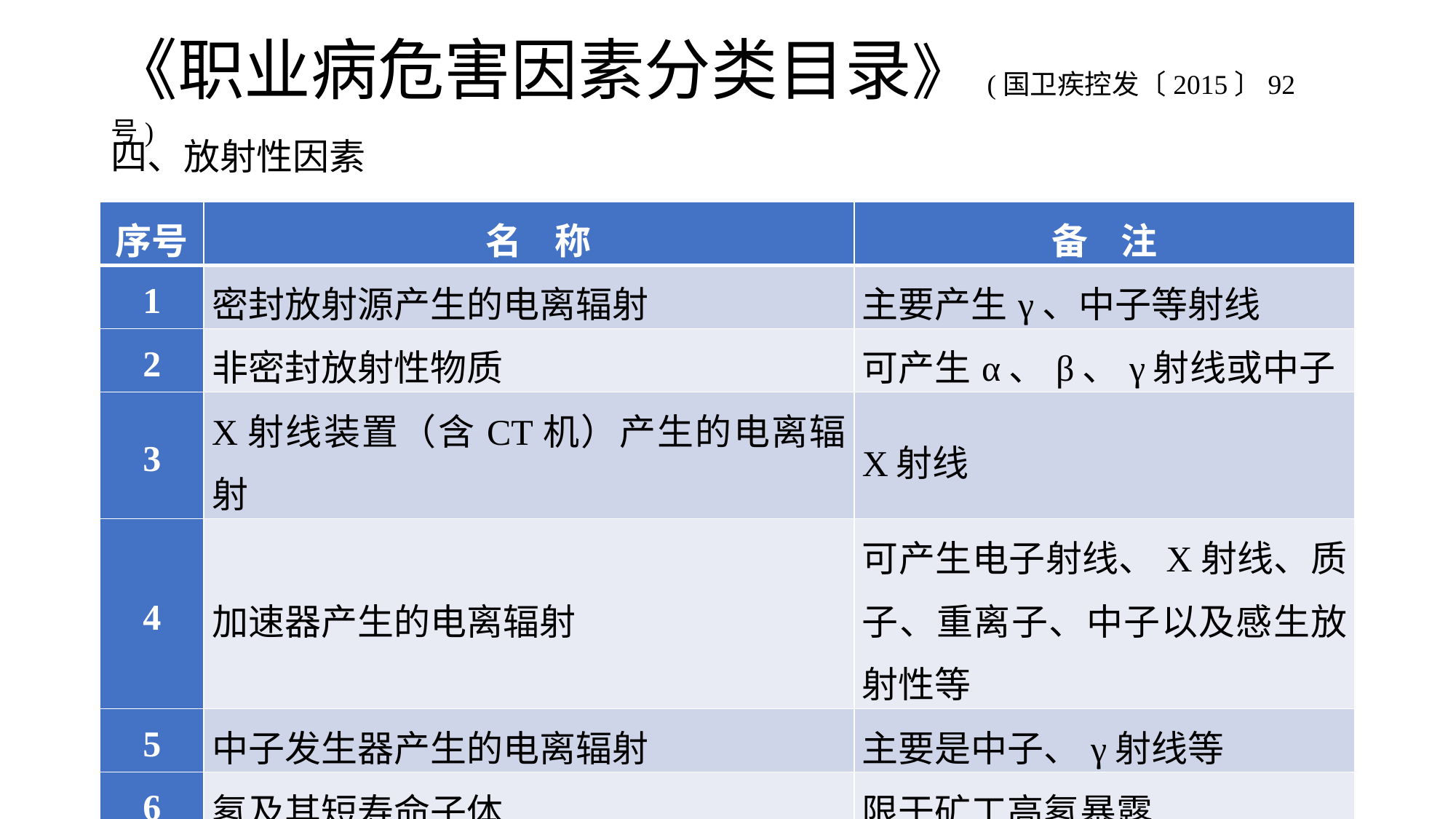

# 《职业病危害因素分类目录》(国卫疾控发〔2015〕92号)
四、放射性因素
| 序号 | 名 称 | 备 注 |
| --- | --- | --- |
| 1 | 密封放射源产生的电离辐射 | 主要产生γ、中子等射线 |
| 2 | 非密封放射性物质 | 可产生α、β、γ射线或中子 |
| 3 | X射线装置（含CT机）产生的电离辐射 | X射线 |
| 4 | 加速器产生的电离辐射 | 可产生电子射线、X射线、质子、重离子、中子以及感生放射性等 |
| 5 | 中子发生器产生的电离辐射 | 主要是中子、γ射线等 |
| 6 | 氡及其短寿命子体 | 限于矿工高氡暴露 |
| 7 | 铀及其化合物 |  |
| 8 | 以上未提及的可导致职业病的其他放射性因素 |  |